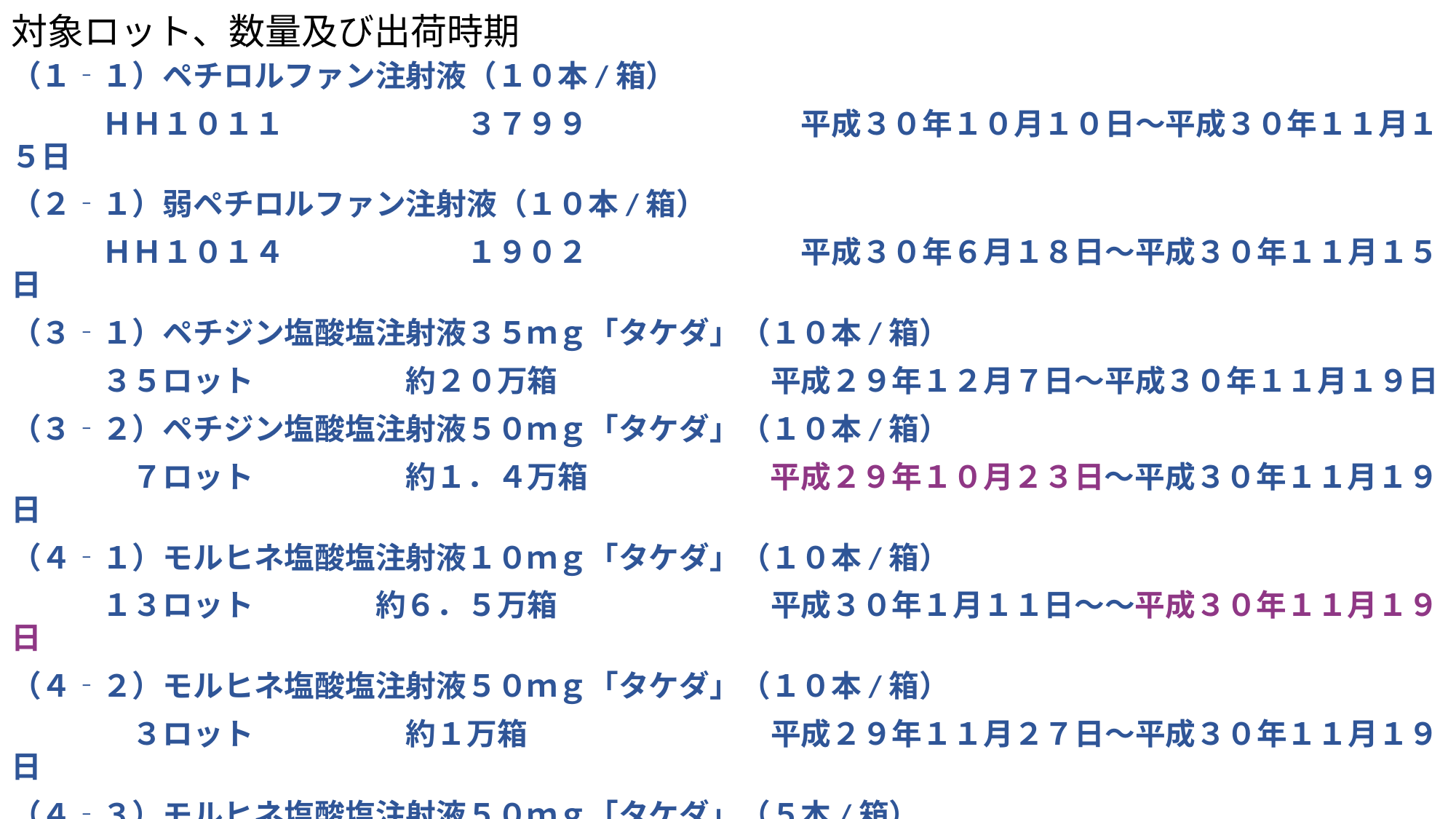

# 対象ロット、数量及び出荷時期
（１‐１）ペチロルファン注射液（１０本/箱）
　　　ＨＨ１０１１　　　　　　３７９９　　　　　　　平成３０年１０月１０日～平成３０年１１月１５日
（２‐１）弱ペチロルファン注射液（１０本/箱）
　　　ＨＨ１０１４　　　　　　１９０２　　　　　　　平成３０年６月１８日～平成３０年１１月１５日
（３‐１）ペチジン塩酸塩注射液３５ｍｇ「タケダ」（１０本/箱）
　　　３５ロット　　　　　約２０万箱　　　　　　　平成２９年１２月７日～平成３０年１１月１９日
（３‐２）ペチジン塩酸塩注射液５０ｍｇ「タケダ」（１０本/箱）
　　　　７ロット　　　　　約１．４万箱　　　　　　平成２９年１０月２３日～平成３０年１１月１９日
（４‐１）モルヒネ塩酸塩注射液１０ｍｇ「タケダ」（１０本/箱）
　　　１３ロット　　　　約６．５万箱　　　　　　　平成３０年１月１１日～～平成３０年１１月１９日
（４‐２）モルヒネ塩酸塩注射液５０ｍｇ「タケダ」（１０本/箱）
　　　　３ロット　　　　　約１万箱　　　　　　　　平成２９年１１月２７日～平成３０年１１月１９日
（４‐３）モルヒネ塩酸塩注射液５０ｍｇ「タケダ」（５本/箱）
　　　　２ロット　　　　約１．５万箱　　　　　　　平成２９年１１月６日～平成３０年１０月３０日
（４‐４）モルヒネ塩酸塩注射液２００ｍｇ「タケダ」（５本/箱）
　　　ＨＨ１０２８　　　　　　５４１１　　　　　　　　平成３０年２月１４日～平成３０年８月１日